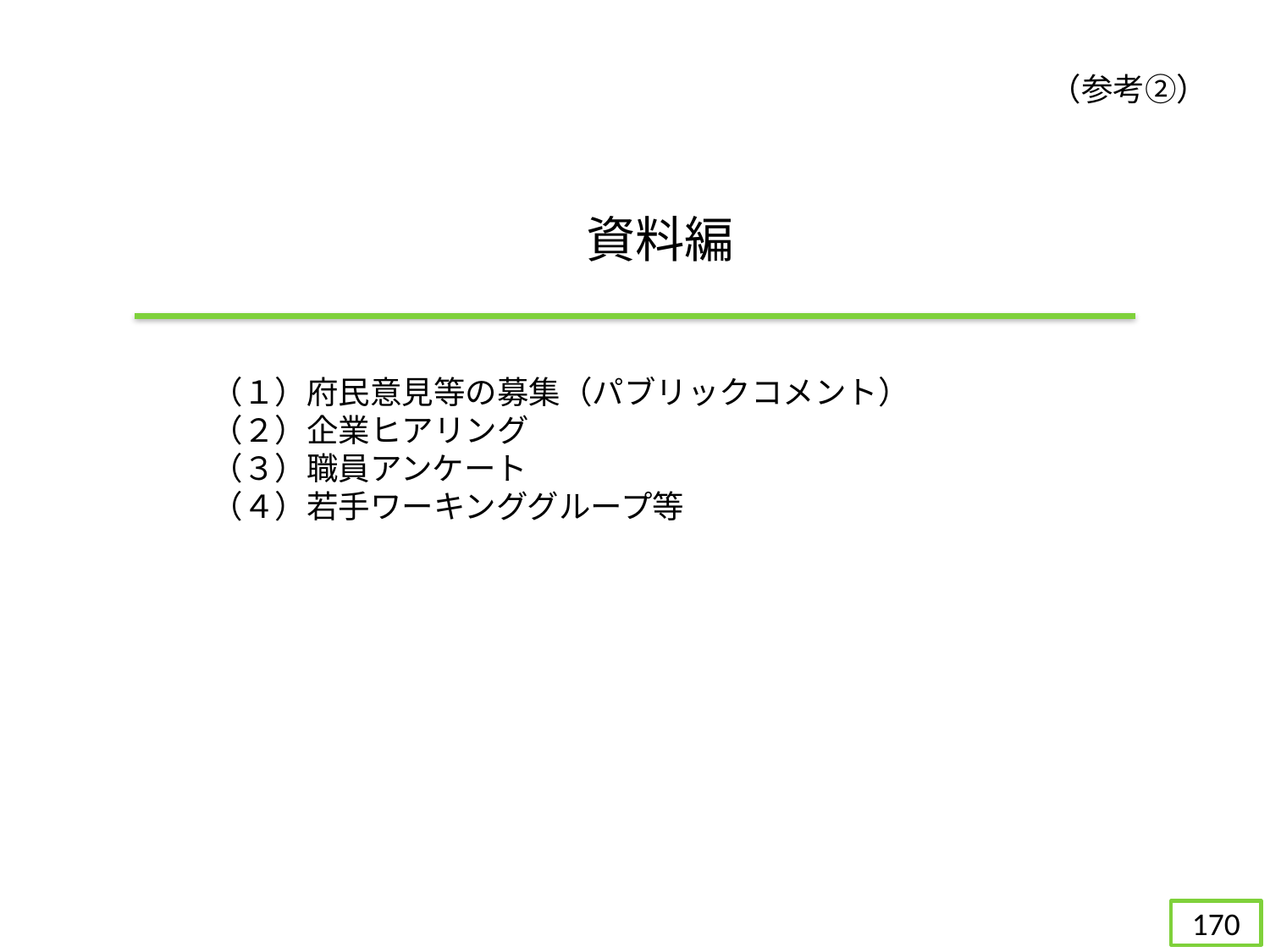

（参考②）

　　資料編
　（１）府民意見等の募集（パブリックコメント）
　（２）企業ヒアリング
　（３）職員アンケート
　（４）若手ワーキンググループ等

170